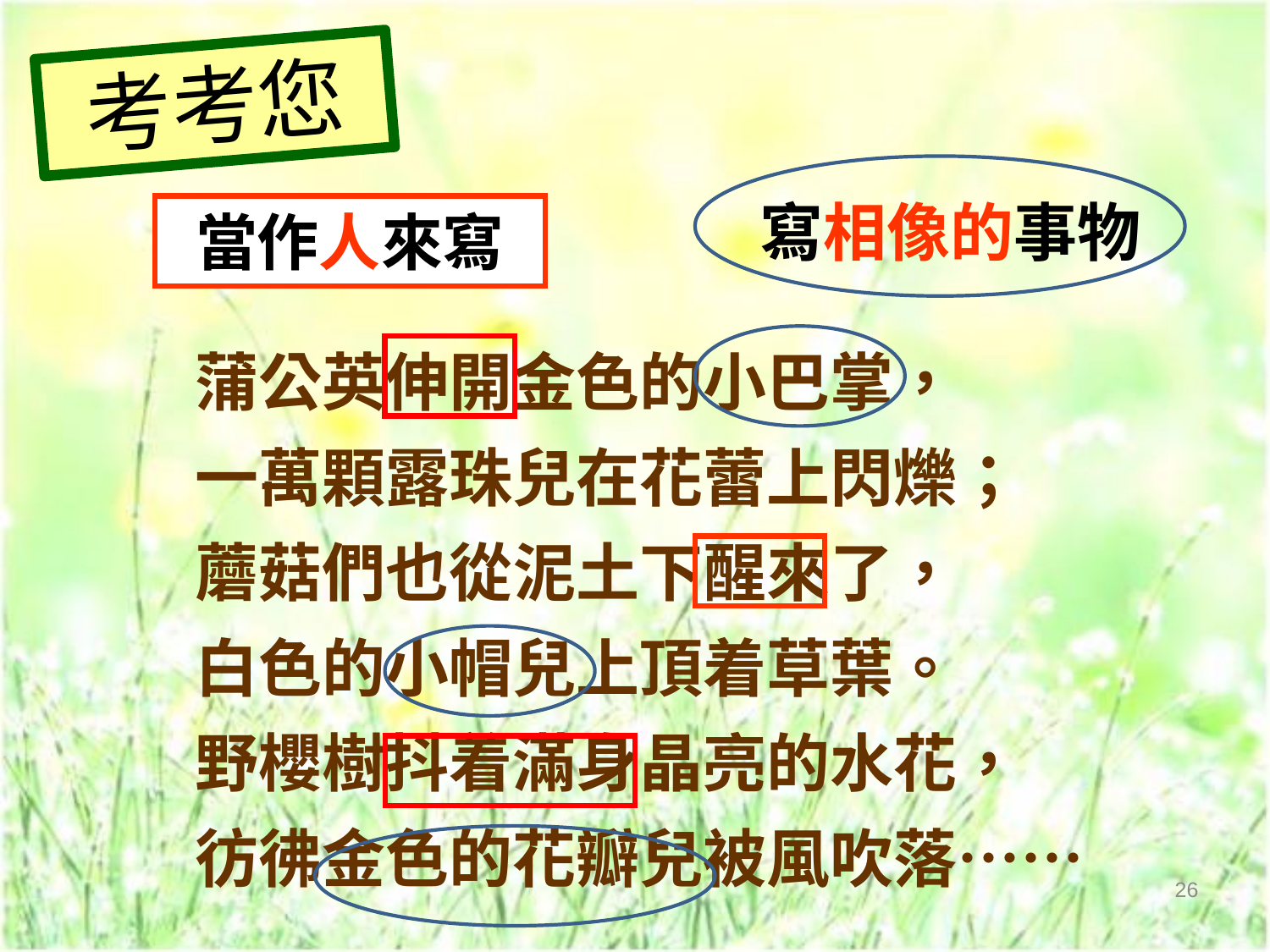

考考您

寫相像的事物
當作人來寫
蒲公英伸開金色的小巴掌，
一萬顆露珠兒在花蕾上閃爍；
蘑菇們也從泥土下醒來了，
白色的小帽兒上頂着草葉。
野櫻樹抖着滿身晶亮的水花，
彷彿金色的花瓣兒被風吹落……

26